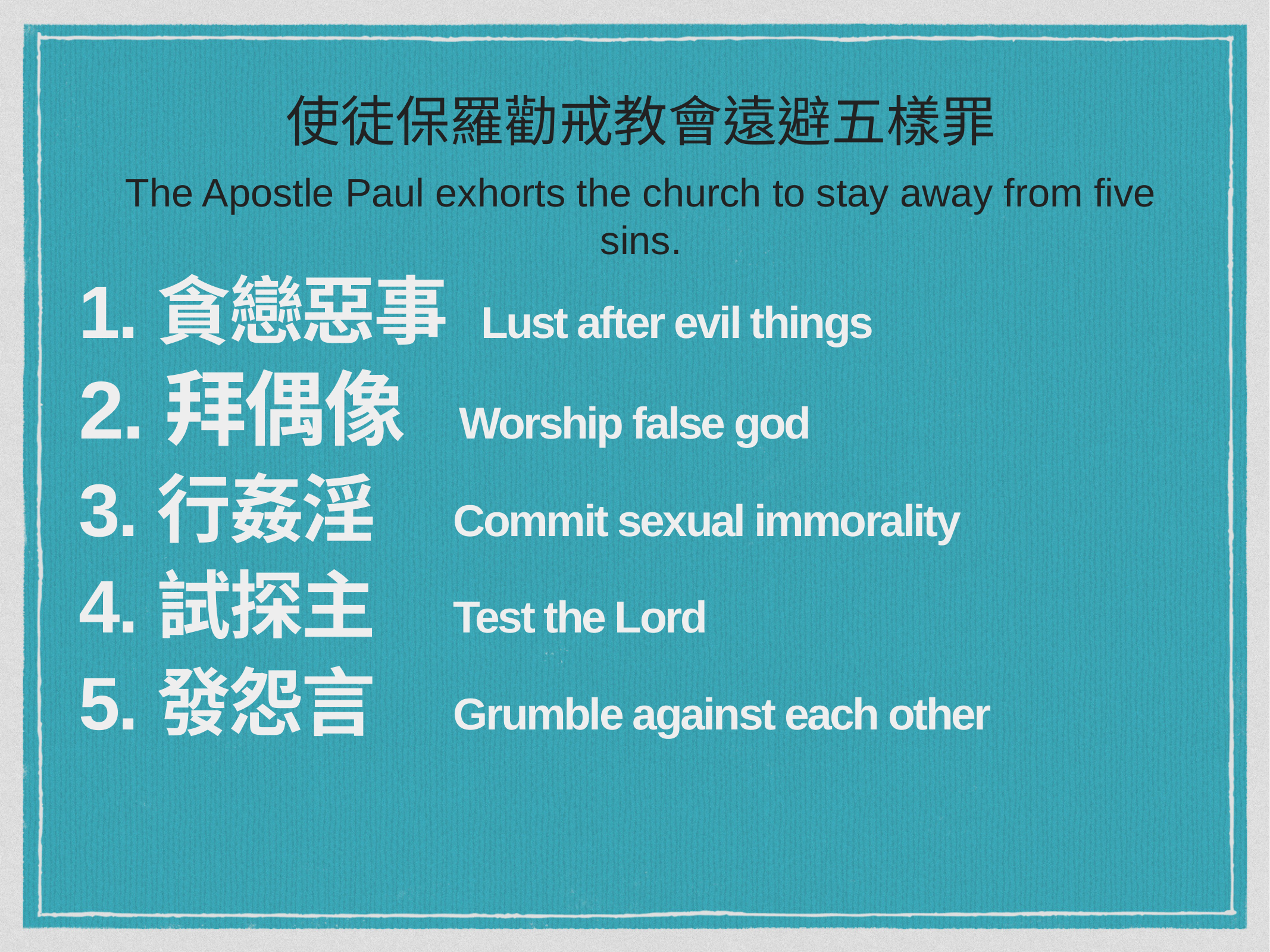

使徒保羅勸戒教會遠避五樣罪
The Apostle Paul exhorts the church to stay away from five sins.
1.貪戀惡事 Lust after evil things
2.拜偶像  Worship false god
3.行姦淫    Commit sexual immorality
4.試探主    Test the Lord
5.發怨言    Grumble against each other